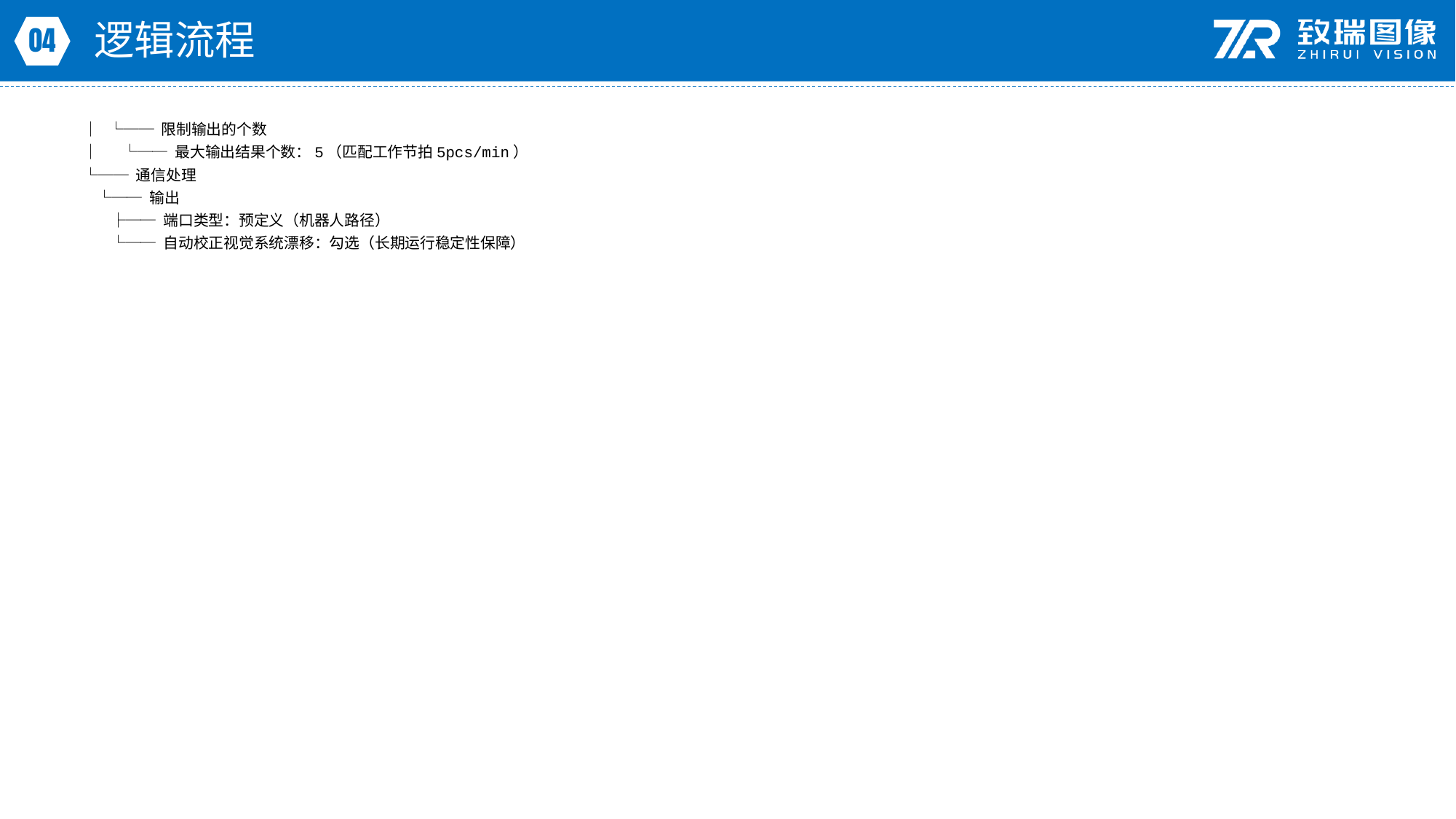

逻辑流程
04

│   └── 限制输出的个数
│       └── 最大输出结果个数：5（匹配工作节拍5pcs/min）
└── 通信处理
    └── 输出
        ├── 端口类型：预定义（机器人路径）
        └── 自动校正视觉系统漂移：勾选（长期运行稳定性保障）